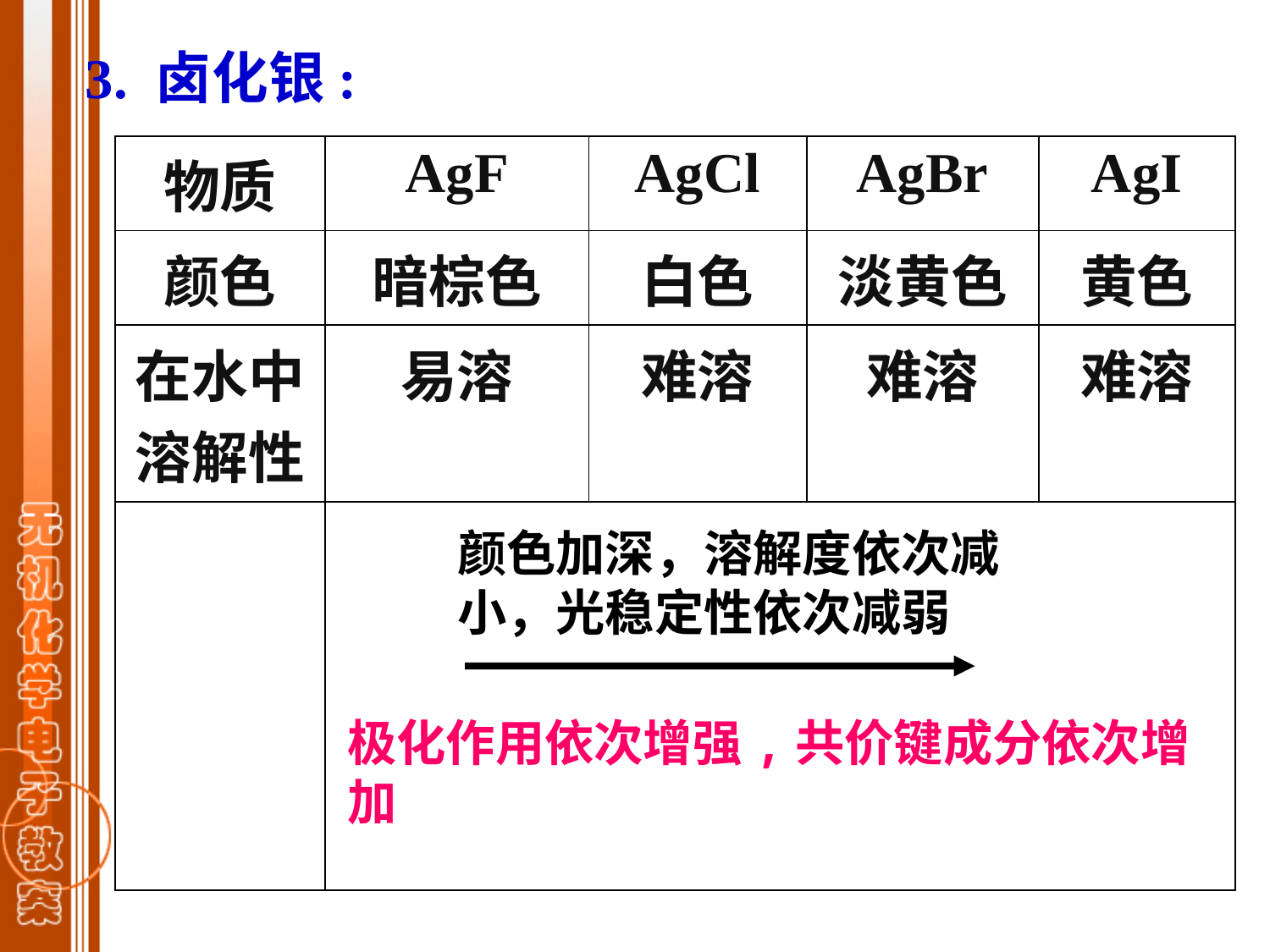

3. 卤化银:
| 物质 | AgF | AgCl | AgBr | AgI |
| --- | --- | --- | --- | --- |
| 颜色 | 暗棕色 | 白色 | 淡黄色 | 黄色 |
| 在水中溶解性 | 易溶 | 难溶 | 难溶 | 难溶 |
|  | AgF AgI |  |  |  |
颜色加深，溶解度依次减小，光稳定性依次减弱

极化作用依次增强,共价键成分依次增加
165